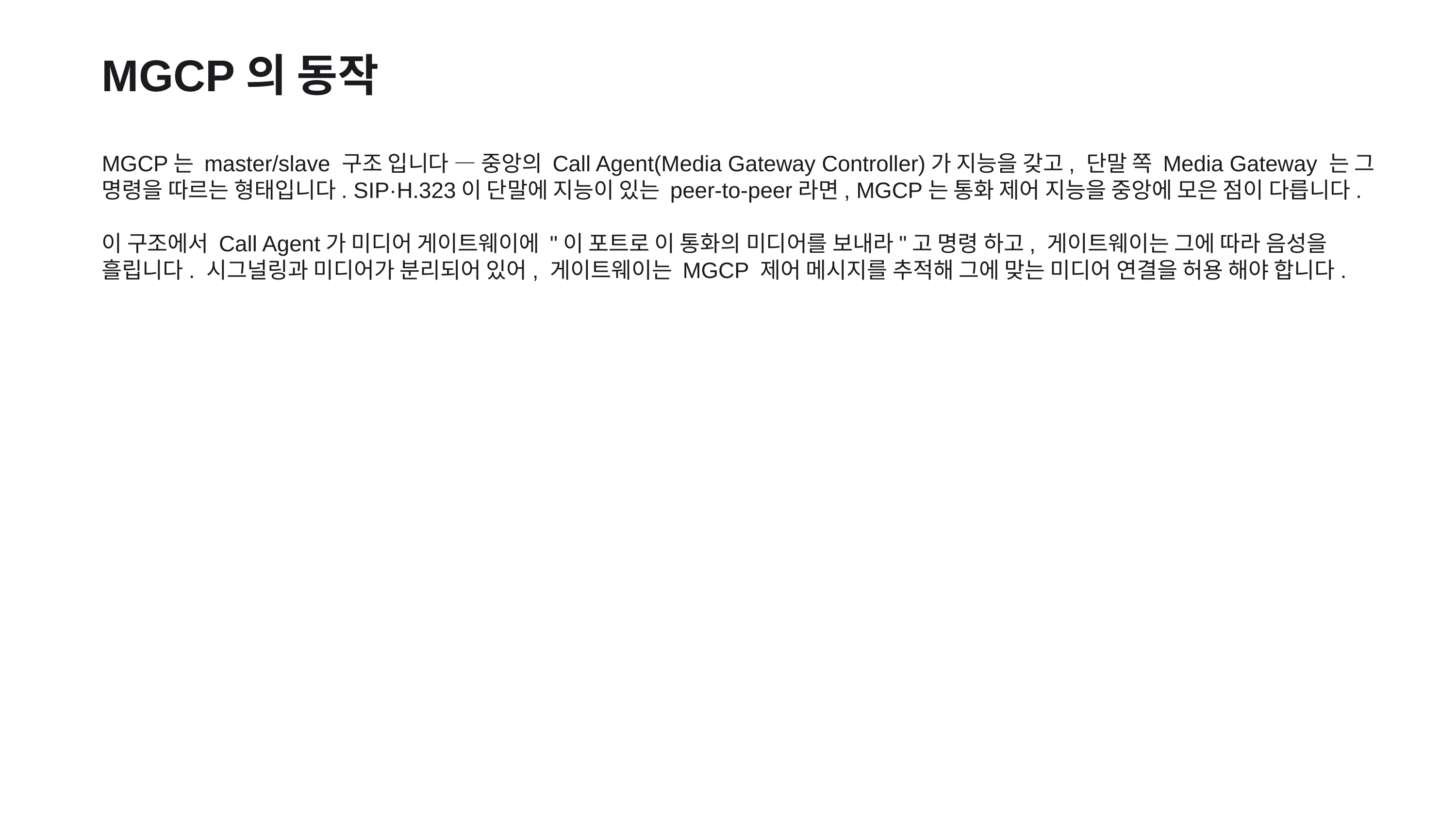

MGCP의 동작
MGCP는 master/slave 구조 입니다 — 중앙의 Call Agent(Media Gateway Controller)가 지능을 갖고, 단말 쪽 Media Gateway 는 그 명령을 따르는 형태입니다. SIP·H.323이 단말에 지능이 있는 peer-to-peer라면, MGCP는 통화 제어 지능을 중앙에 모은 점이 다릅니다.

이 구조에서 Call Agent가 미디어 게이트웨이에 "이 포트로 이 통화의 미디어를 보내라"고 명령 하고, 게이트웨이는 그에 따라 음성을 흘립니다. 시그널링과 미디어가 분리되어 있어, 게이트웨이는 MGCP 제어 메시지를 추적해 그에 맞는 미디어 연결을 허용 해야 합니다.